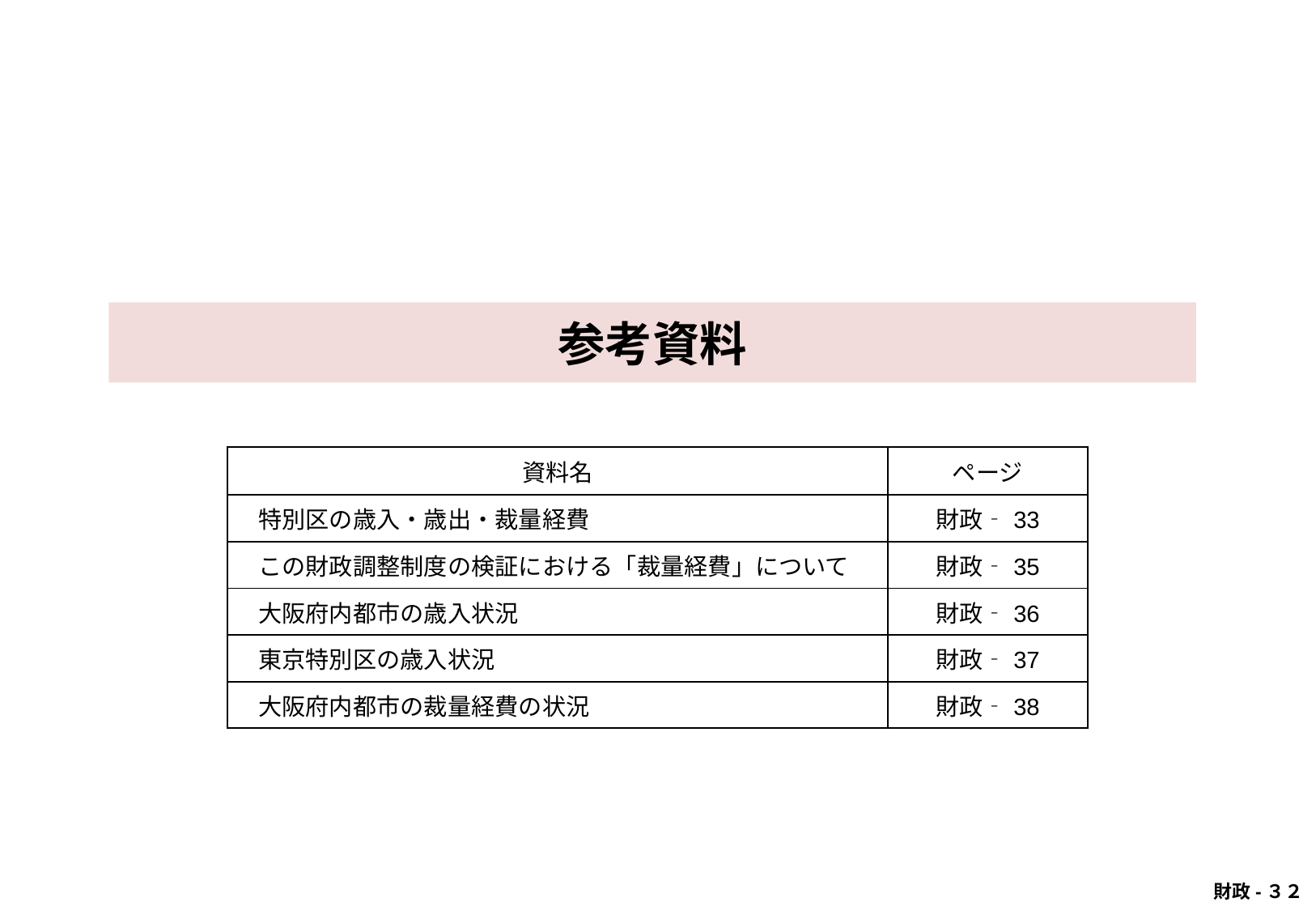

# 参考資料
| 資料名 | ページ |
| --- | --- |
| 特別区の歳入・歳出・裁量経費 | 財政‐33 |
| この財政調整制度の検証における「裁量経費」について | 財政‐35 |
| 大阪府内都市の歳入状況 | 財政‐36 |
| 東京特別区の歳入状況 | 財政‐37 |
| 大阪府内都市の裁量経費の状況 | 財政‐38 |
 財政-３２